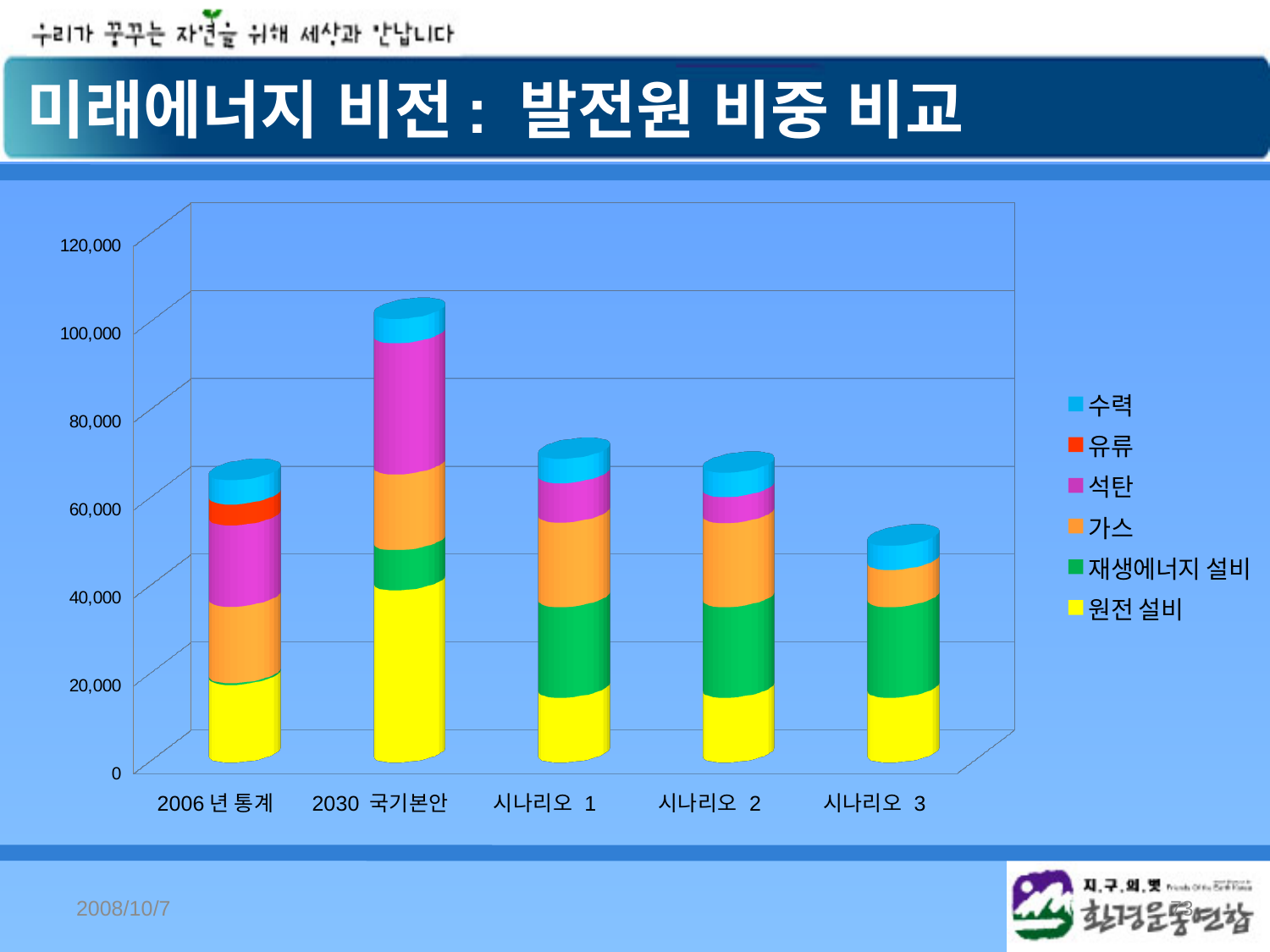

미래에너지 비전: 발전원 비중 비교

[unsupported chart]

2008/10/7
73